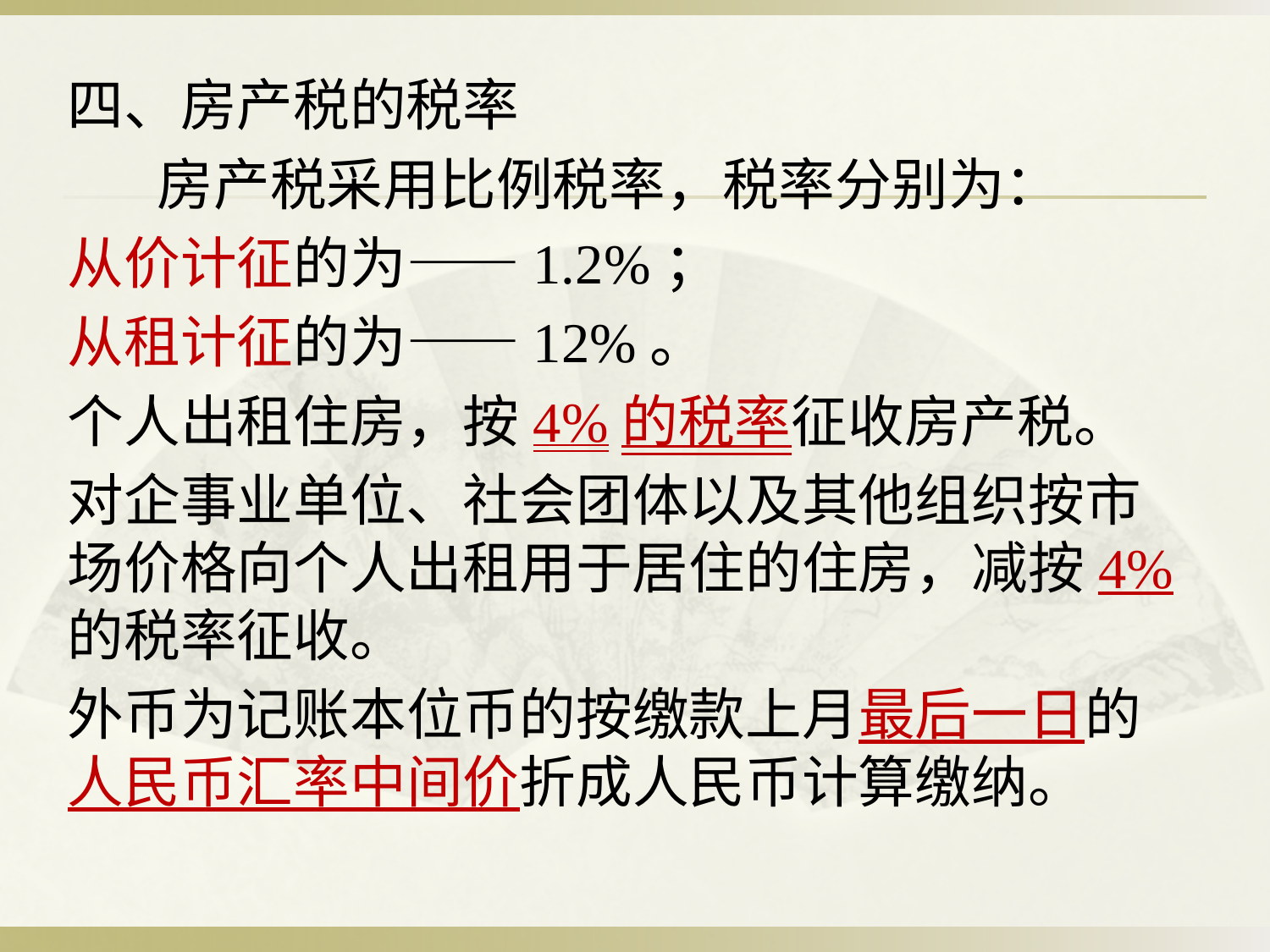

四、房产税的税率
      房产税采用比例税率，税率分别为：
从价计征的为——1.2%；
从租计征的为——12%。
个人出租住房，按4%的税率征收房产税。
对企事业单位、社会团体以及其他组织按市场价格向个人出租用于居住的住房，减按4%的税率征收。
外币为记账本位币的按缴款上月最后一日的人民币汇率中间价折成人民币计算缴纳。